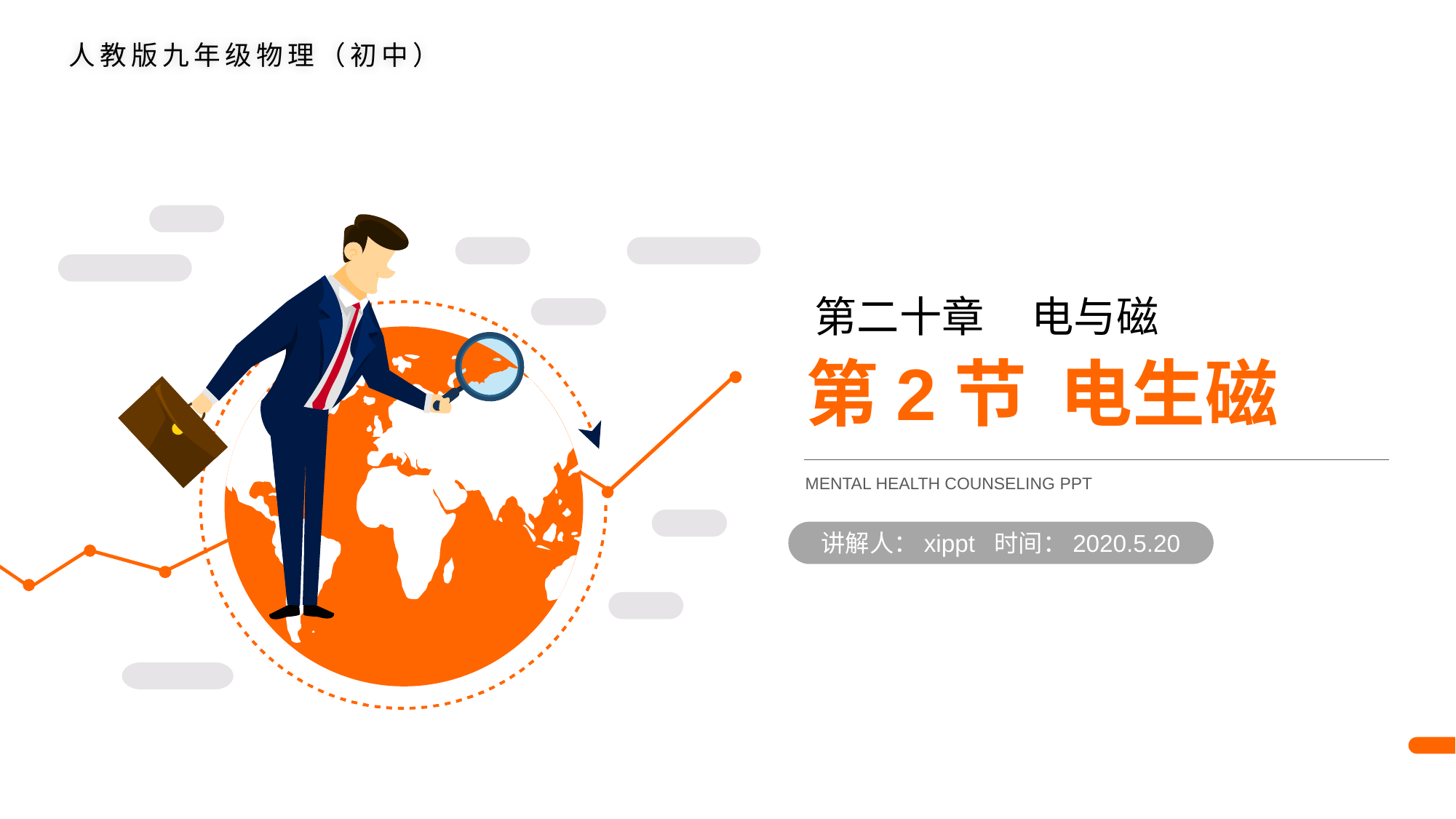

人教版九年级物理（初中）

第二十章     电与磁
第2节  电生磁
MENTAL HEALTH COUNSELING PPT
讲解人：xippt  时间：2020.5.20